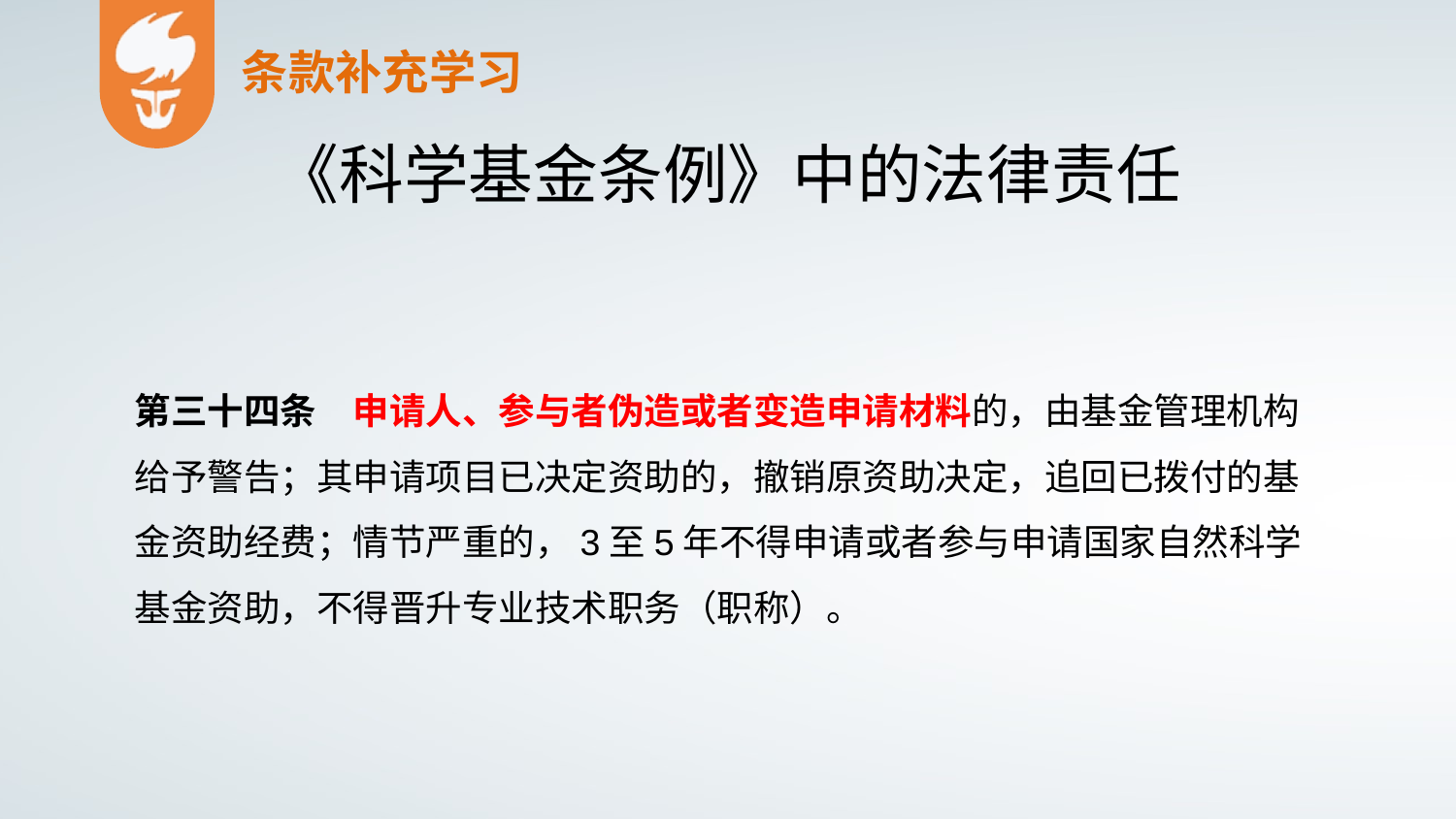

条款补充学习
《科学基金条例》中的法律责任
第三十四条　申请人、参与者伪造或者变造申请材料的，由基金管理机构给予警告；其申请项目已决定资助的，撤销原资助决定，追回已拨付的基金资助经费；情节严重的，3至5年不得申请或者参与申请国家自然科学基金资助，不得晋升专业技术职务（职称）。